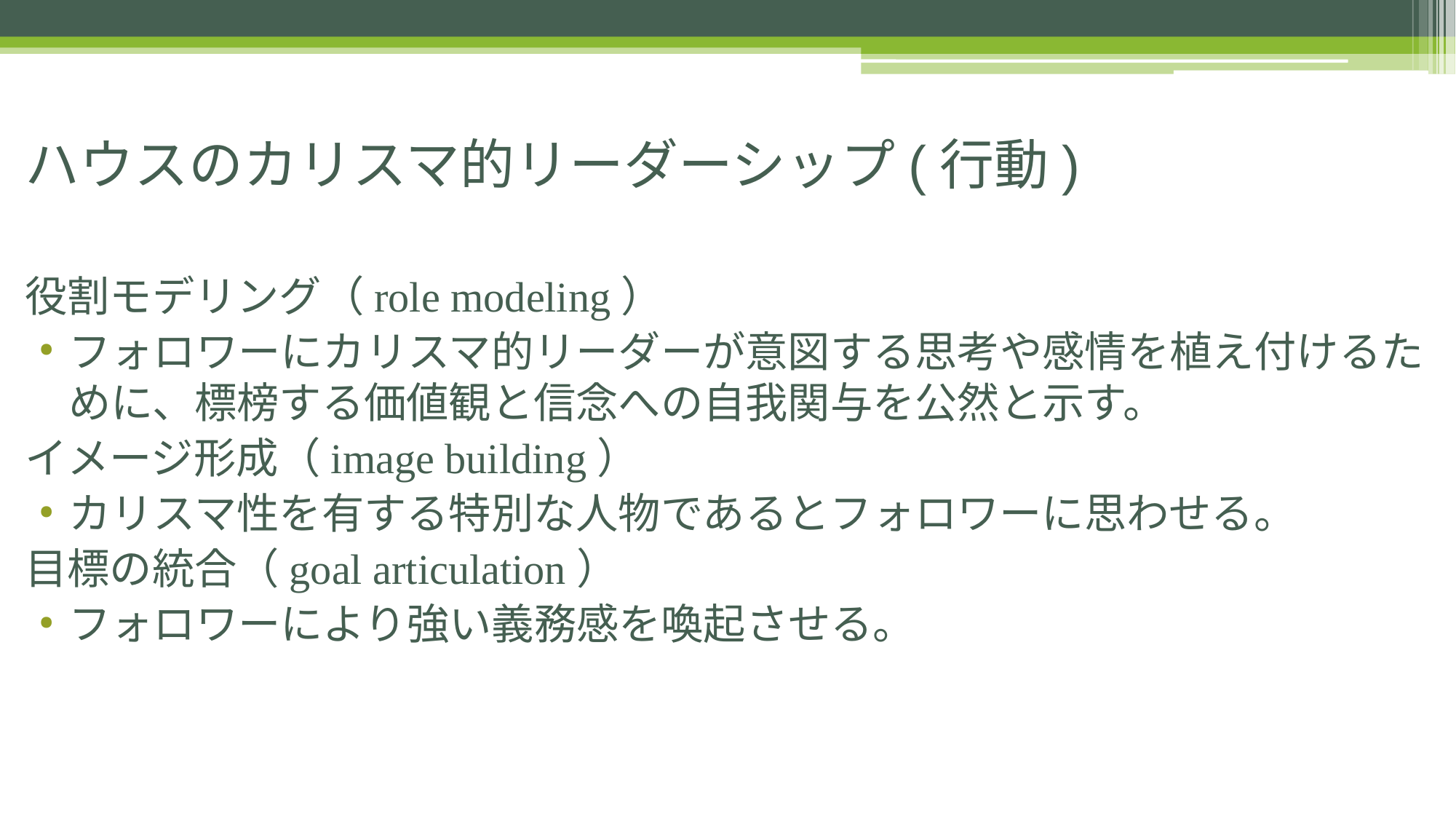

# ハウスのカリスマ的リーダーシップ(行動)
役割モデリング（role modeling）
フォロワーにカリスマ的リーダーが意図する思考や感情を植え付けるために、標榜する価値観と信念への自我関与を公然と示す。
イメージ形成（image building）
カリスマ性を有する特別な人物であるとフォロワーに思わせる。
目標の統合（goal articulation）
フォロワーにより強い義務感を喚起させる。